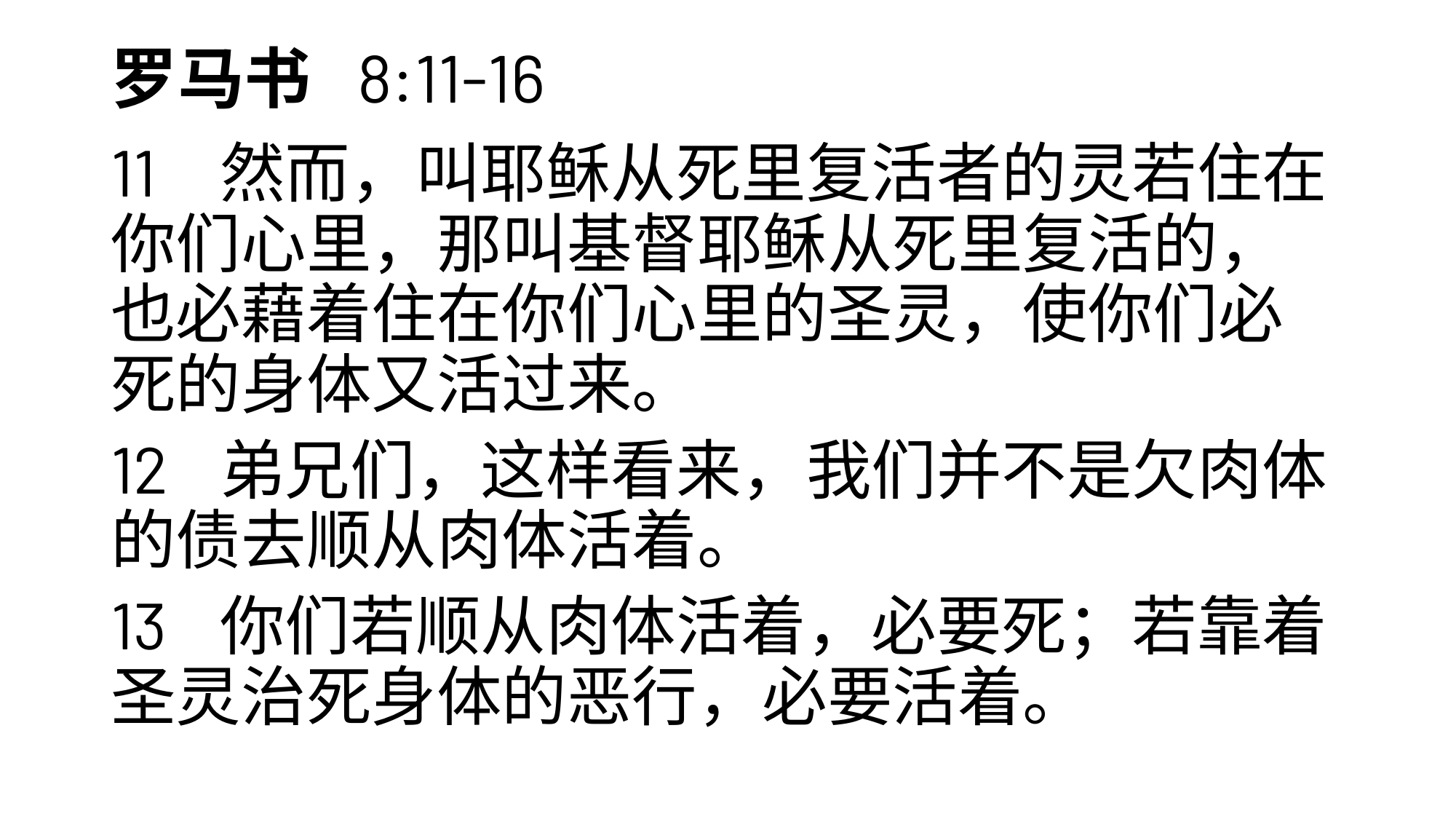

# 罗马书  8:11-16
11	然而，叫耶稣从死里复活者的灵若住在你们心里，那叫基督耶稣从死里复活的，也必藉着住在你们心里的圣灵，使你们必死的身体又活过来。
12	弟兄们，这样看来，我们并不是欠肉体的债去顺从肉体活着。
13	你们若顺从肉体活着，必要死；若靠着圣灵治死身体的恶行，必要活着。